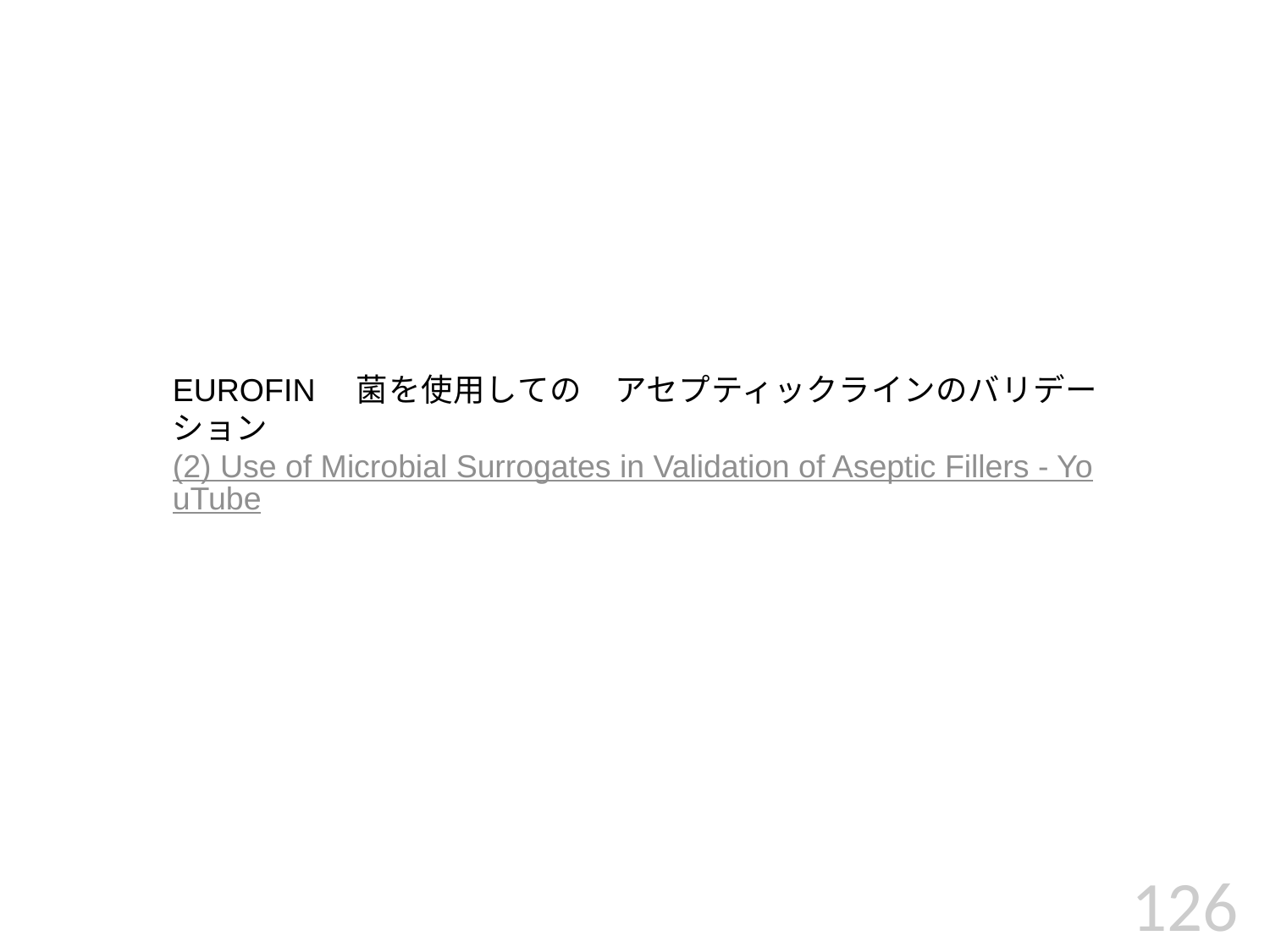

EUROFIN　菌を使用しての　アセプティックラインのバリデーション
(2) Use of Microbial Surrogates in Validation of Aseptic Fillers - YouTube
126